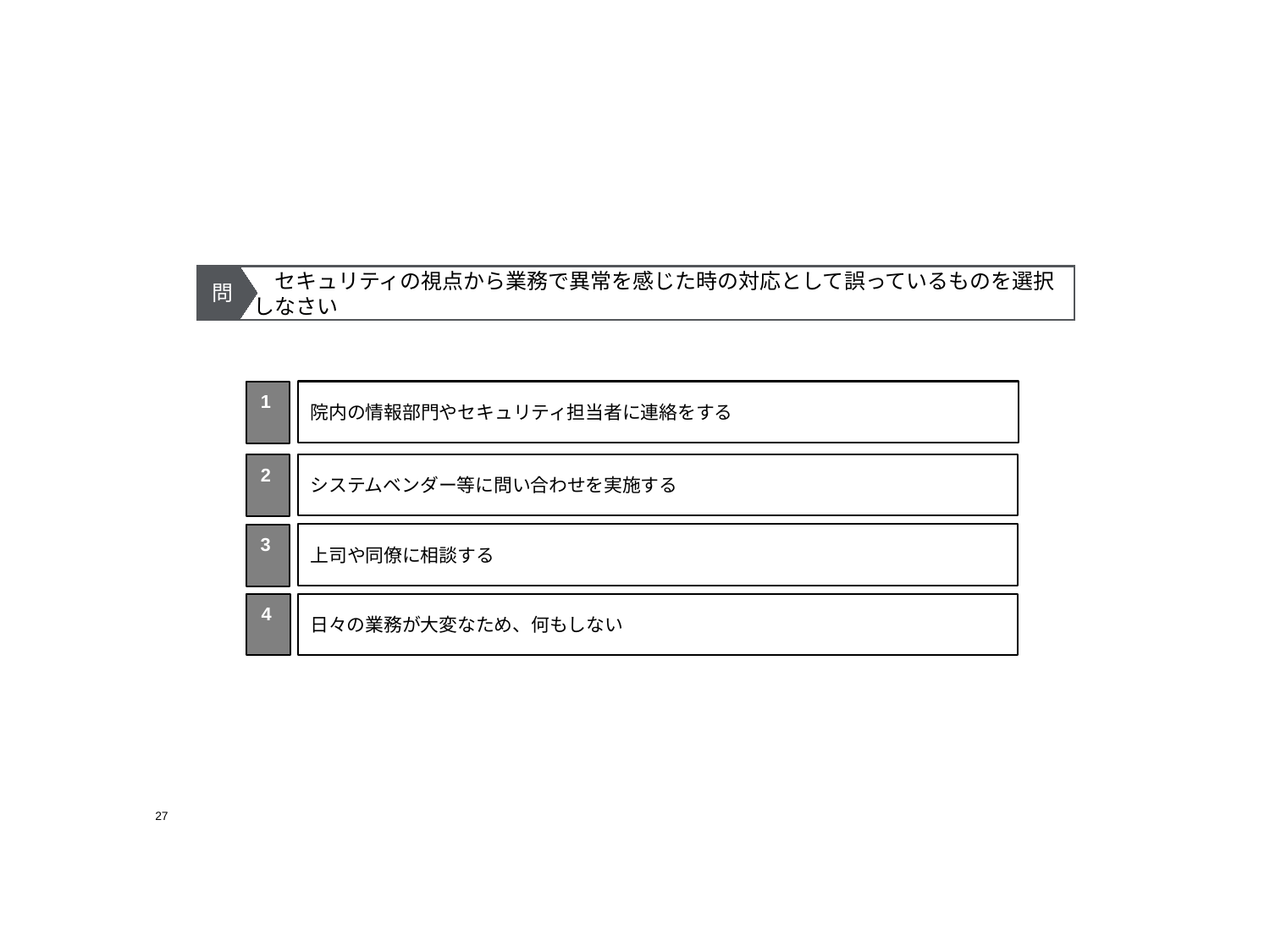

問
　セキュリティの視点から業務で異常を感じた時の対応として誤っているものを選択しなさい
院内の情報部門やセキュリティ担当者に連絡をする
1
システムベンダー等に問い合わせを実施する
2
上司や同僚に相談する
3
4
日々の業務が大変なため、何もしない
27